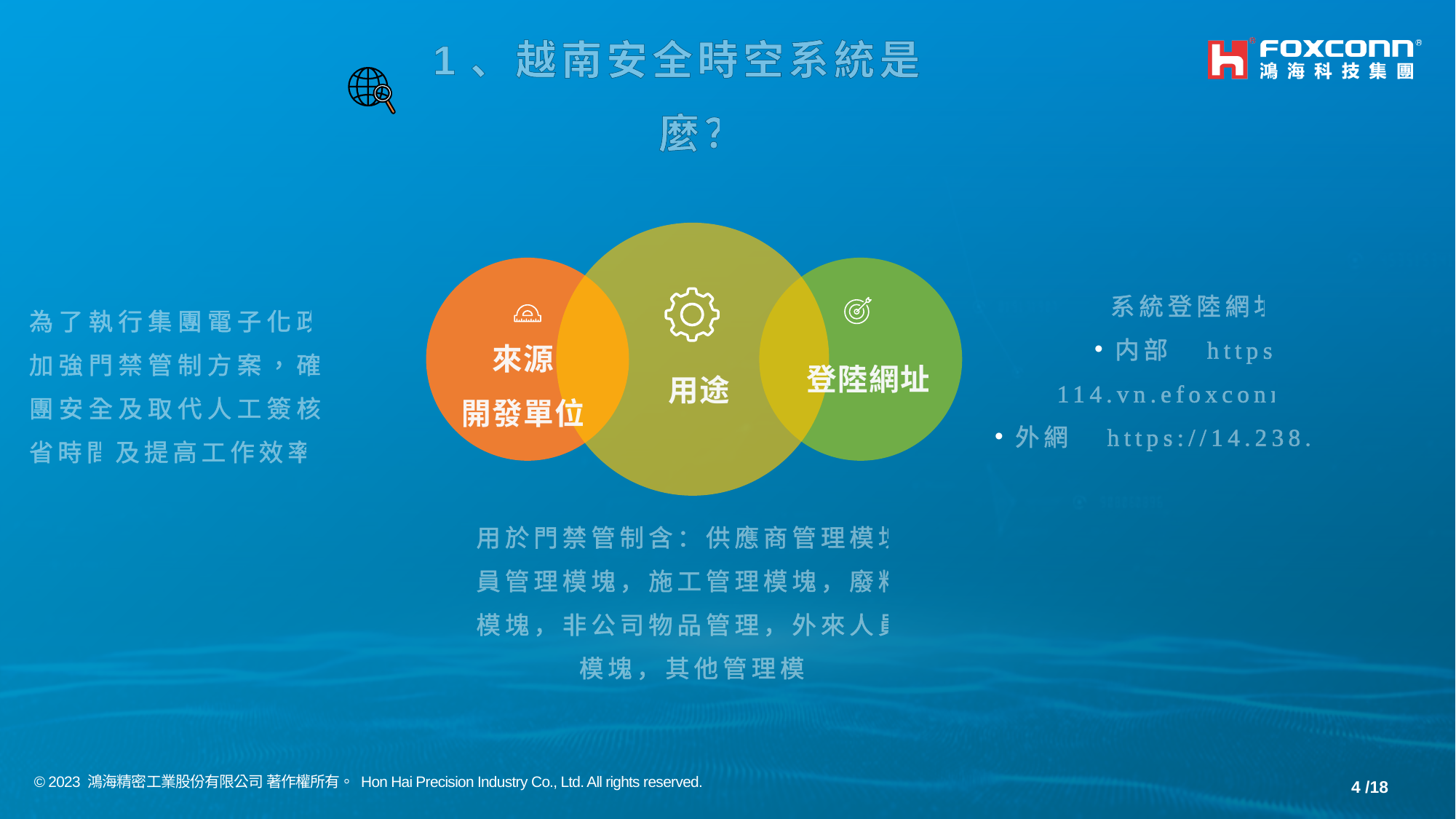

1、越南安全時空系統是什麼？

系統登陸網址：
内部：https://114.vn.efoxconn.com/
外網：https://14.238.8.138/

為了執行集團電子化政策，加強門禁管制方案，確保集團安全及取代人工簽核，節省時間及提高工作效率。

來源
開發單位
登陸網址
用途
用於門禁管制含：供應商管理模塊，人員管理模塊，施工管理模塊，廢料管理模塊，非公司物品管理，外來人員管理模塊，其他管理模塊。
4 /18